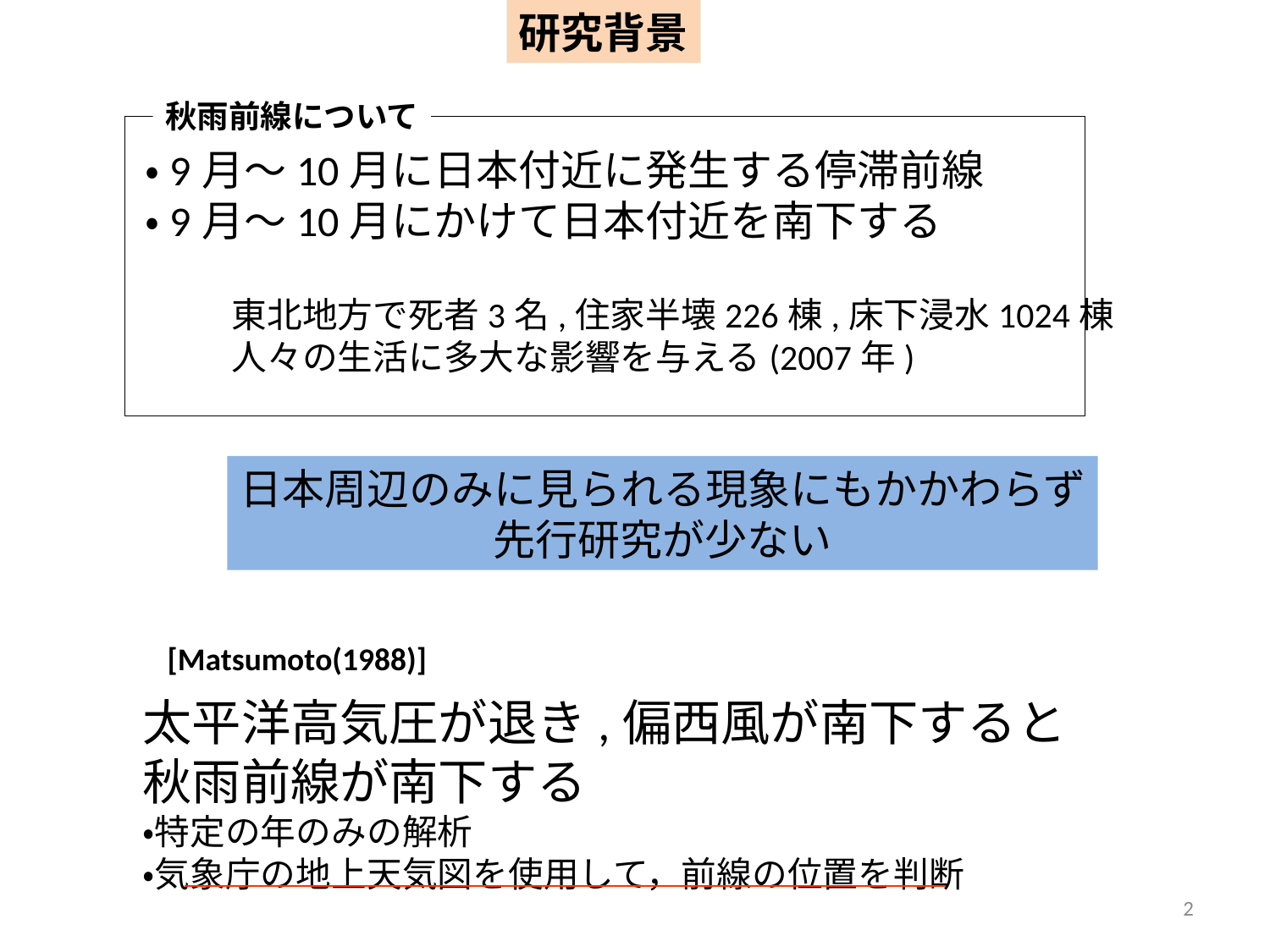

研究背景

・9月～10月に日本付近に発生する停滞前線
・9月～10月にかけて日本付近を南下する
秋雨前線について

東北地方で死者3名,住家半壊226棟,床下浸水1024棟
人々の生活に多大な影響を与える(2007年)
日本周辺のみに見られる現象にもかかわらず
先行研究が少ない
[Matsumoto(1988)]
太平洋高気圧が退き,偏西風が南下すると
秋雨前線が南下する
・特定の年のみの解析
・気象庁の地上天気図を使用して，前線の位置を判断
2